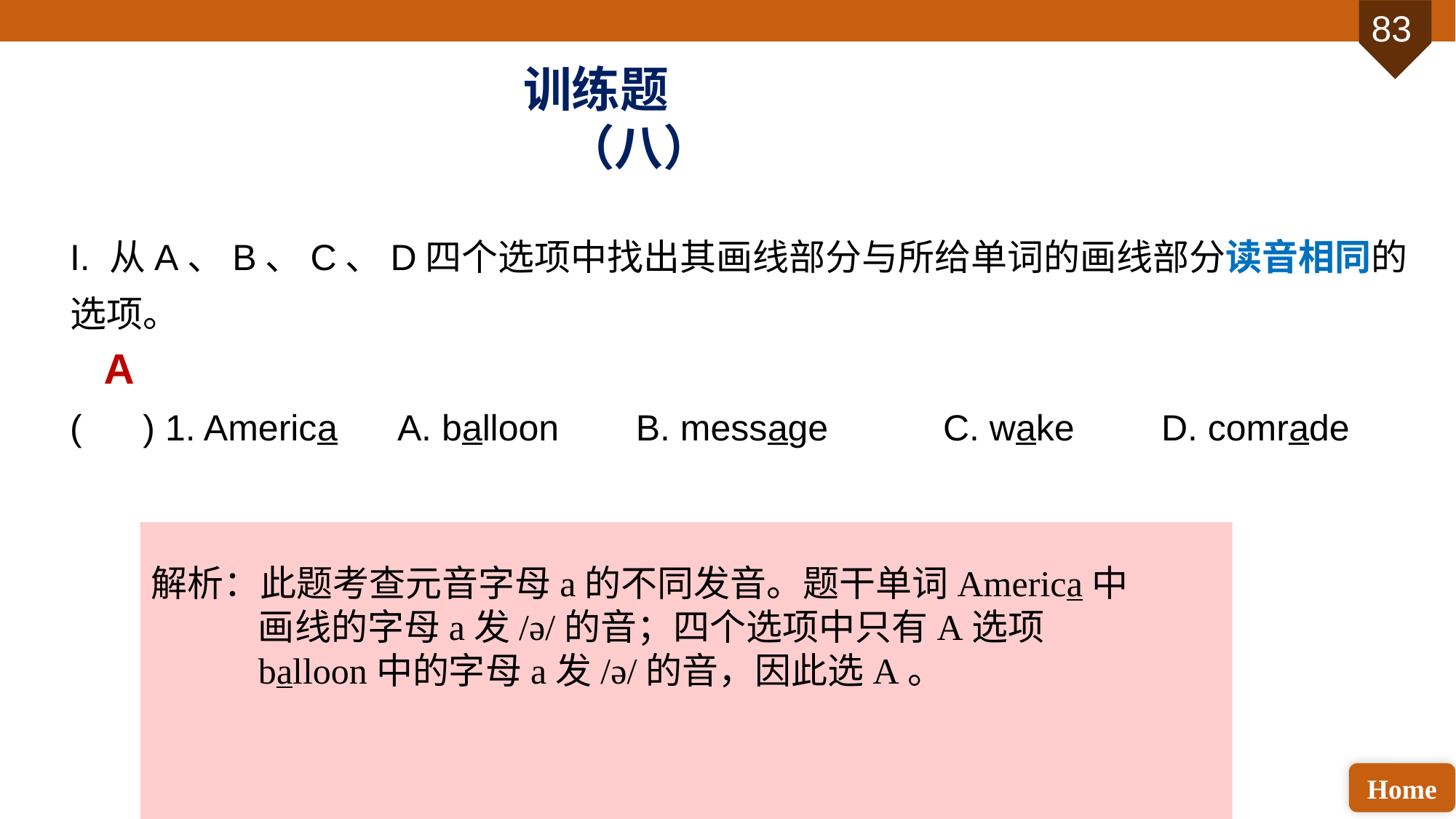

训练题（八）
I. 从A、B、C、D四个选项中找出其画线部分与所给单词的画线部分读音相同的选项。

(      ) 1. America 	A. balloon 	  B. message 	C. wake 	D. comrade
A

解析：此题考查元音字母a的不同发音。题干单词America中画线的字母a发/ə/的音；四个选项中只有A选项balloon中的字母a发/ə/的音，因此选A。